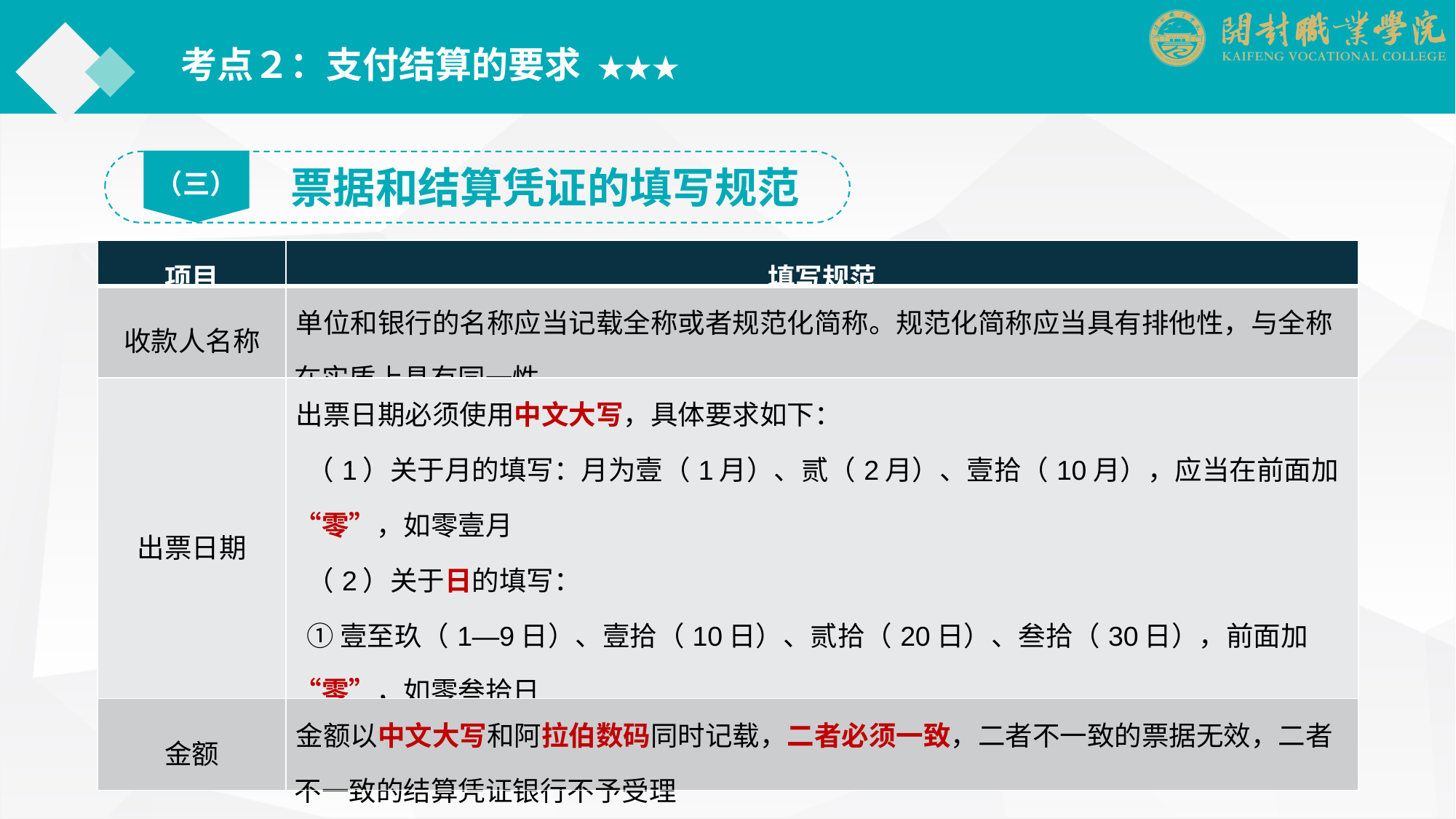

考点２：支付结算的要求  ★★★
（三）

票据和结算凭证的填写规范
| 项目 | 填写规范 |
| --- | --- |
| 收款人名称 | 单位和银行的名称应当记载全称或者规范化简称。规范化简称应当具有排他性，与全称在实质上具有同一性 |
| 出票日期 | 出票日期必须使用中文大写，具体要求如下： （1）关于月的填写：月为壹（1月）、贰（2月）、壹拾（10月），应当在前面加“零”，如零壹月 （2）关于日的填写： ① 壹至玖（1—9日）、壹拾（10日）、贰拾（20日）、叁拾（30日），前面加“零”，如零叁拾日 ② 拾壹至拾玖（11—19日），前面加“壹”，如壹拾壹日 |
| 金额 | 金额以中文大写和阿拉伯数码同时记载，二者必须一致，二者不一致的票据无效，二者不一致的结算凭证银行不予受理 |